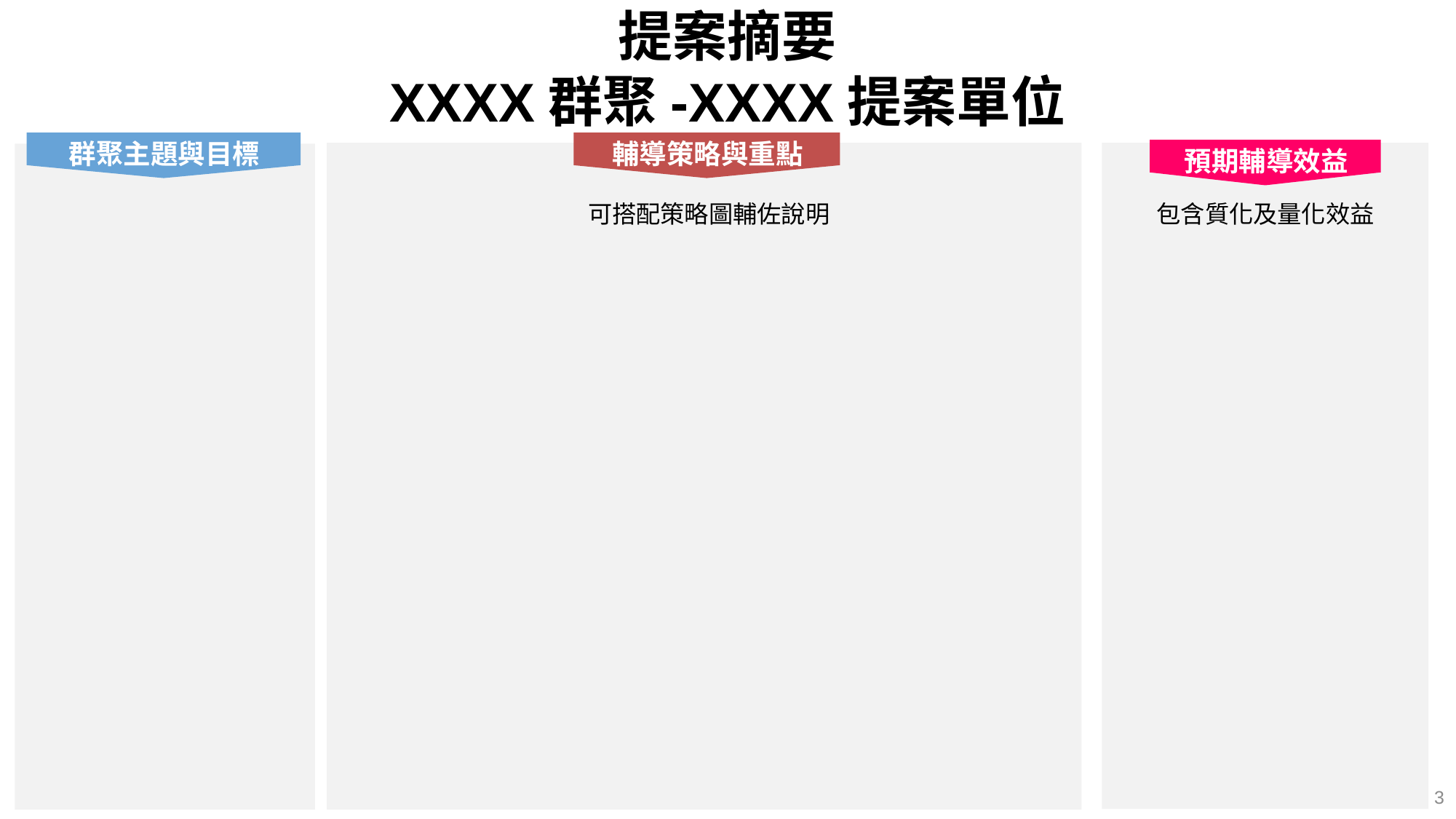

提案摘要
XXXX群聚-XXXX提案單位

群聚主題與目標

輔導策略與重點

預期輔導效益

可搭配策略圖輔佐說明
包含質化及量化效益